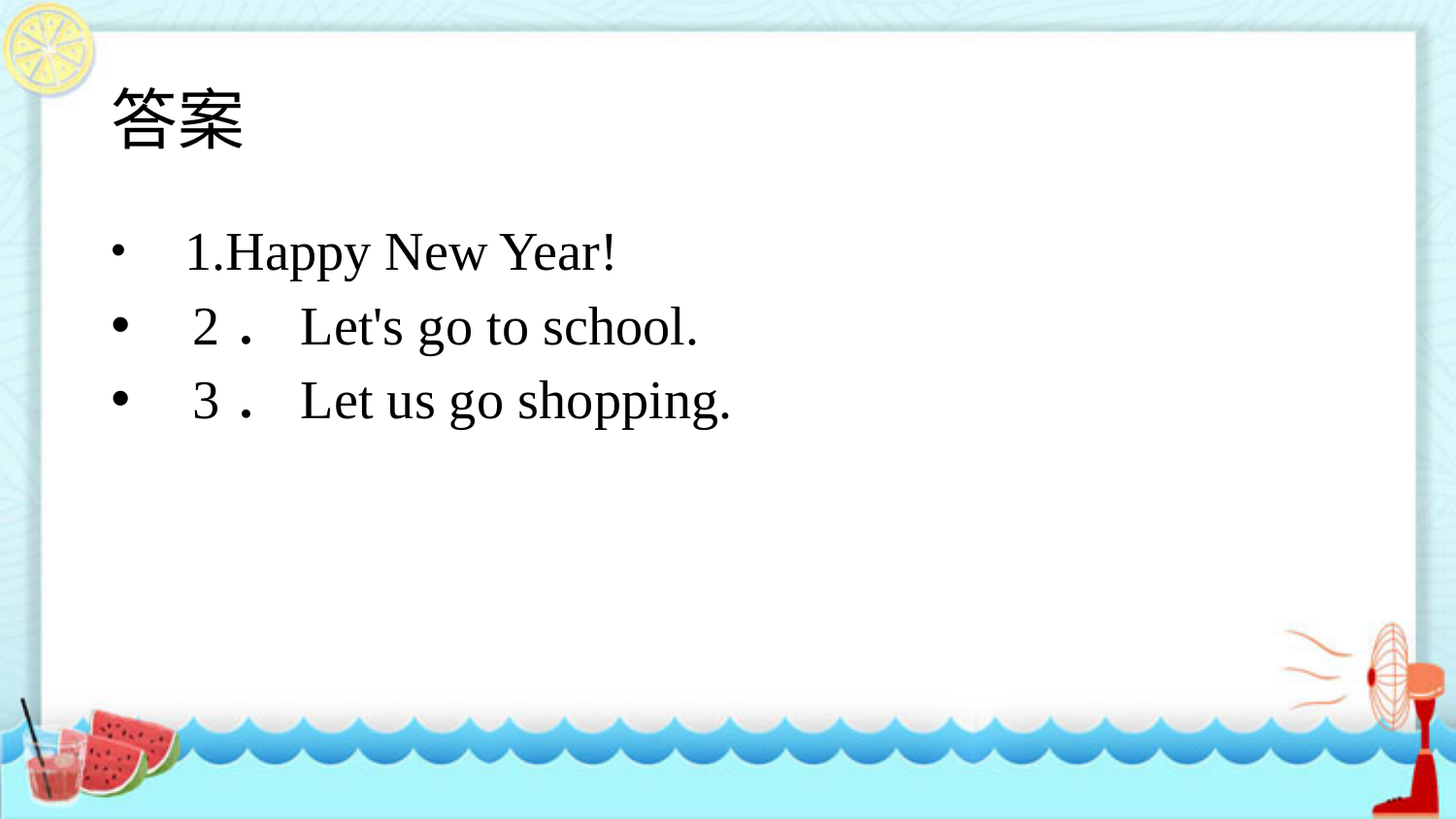

# 答案
    1.Happy New Year!
    2．Let's go to school.
    3．Let us go shopping.